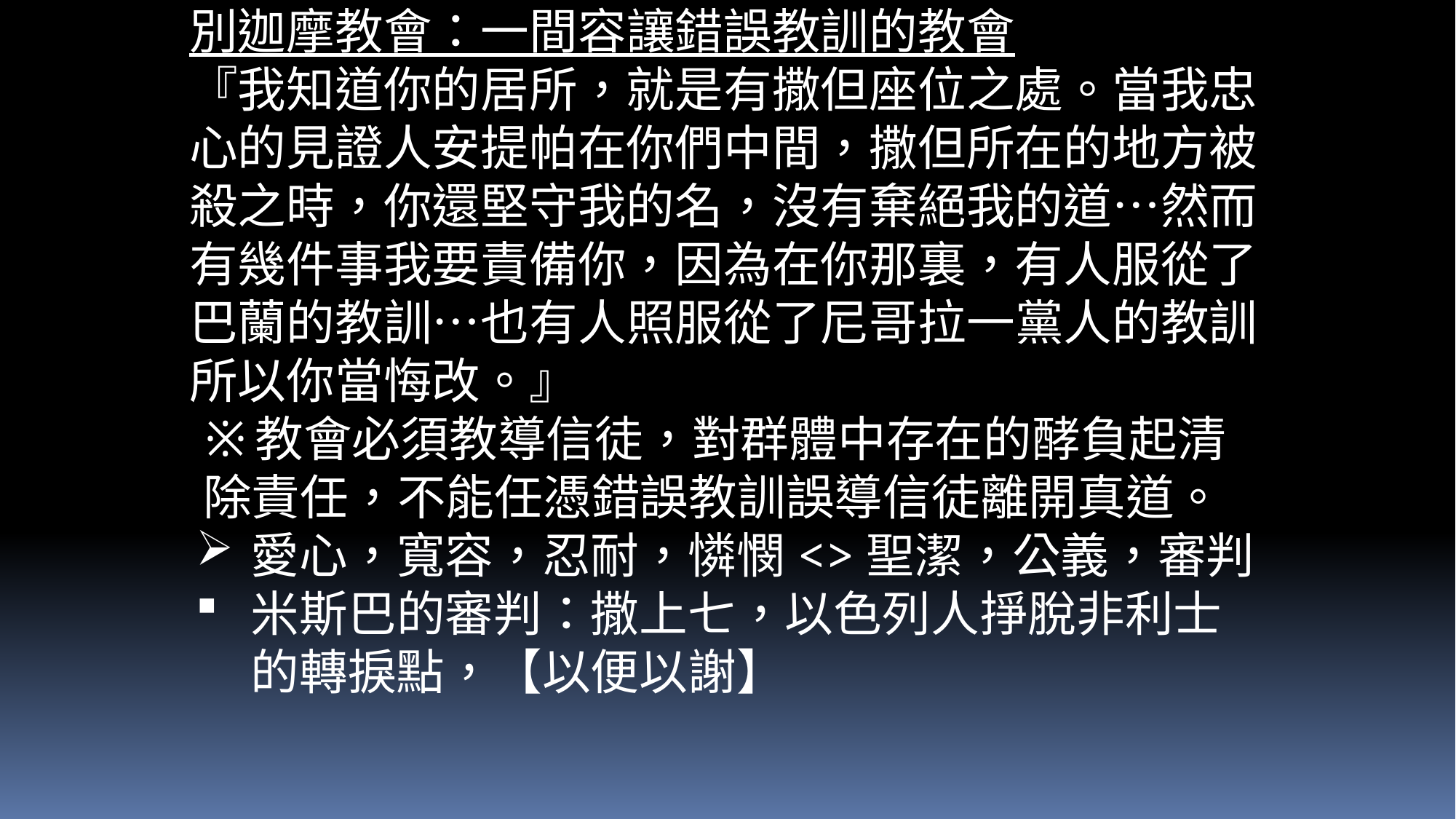

別迦摩教會：一間容讓錯誤教訓的教會
『我知道你的居所，就是有撒但座位之處。當我忠心的見證人安提帕在你們中間，撒但所在的地方被殺之時，你還堅守我的名，沒有棄絕我的道…然而有幾件事我要責備你，因為在你那裏，有人服從了巴蘭的教訓…也有人照服從了尼哥拉一黨人的教訓所以你當悔改。』
教會必須教導信徒，對群體中存在的酵負起清除責任，不能任憑錯誤教訓誤導信徒離開真道。
愛心，寬容，忍耐，憐憫<>聖潔，公義，審判
米斯巴的審判：撒上七，以色列人掙脫非利士的轉捩點，【以便以謝】